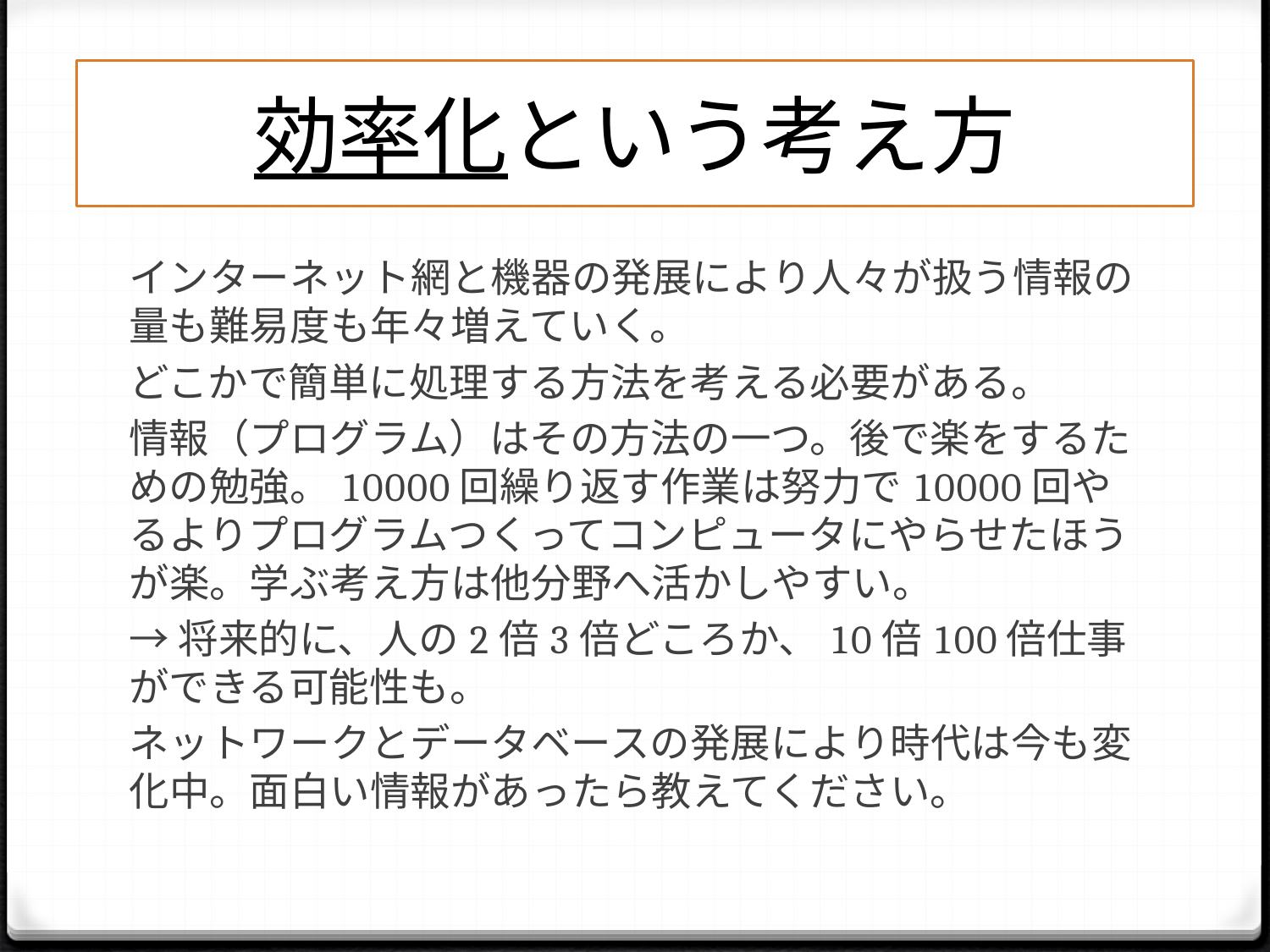

# 効率化という考え方
インターネット網と機器の発展により人々が扱う情報の量も難易度も年々増えていく。
どこかで簡単に処理する方法を考える必要がある。
情報（プログラム）はその方法の一つ。後で楽をするための勉強。10000回繰り返す作業は努力で10000回やるよりプログラムつくってコンピュータにやらせたほうが楽。学ぶ考え方は他分野へ活かしやすい。
→将来的に、人の2倍3倍どころか、10倍100倍仕事ができる可能性も。
ネットワークとデータベースの発展により時代は今も変化中。面白い情報があったら教えてください。